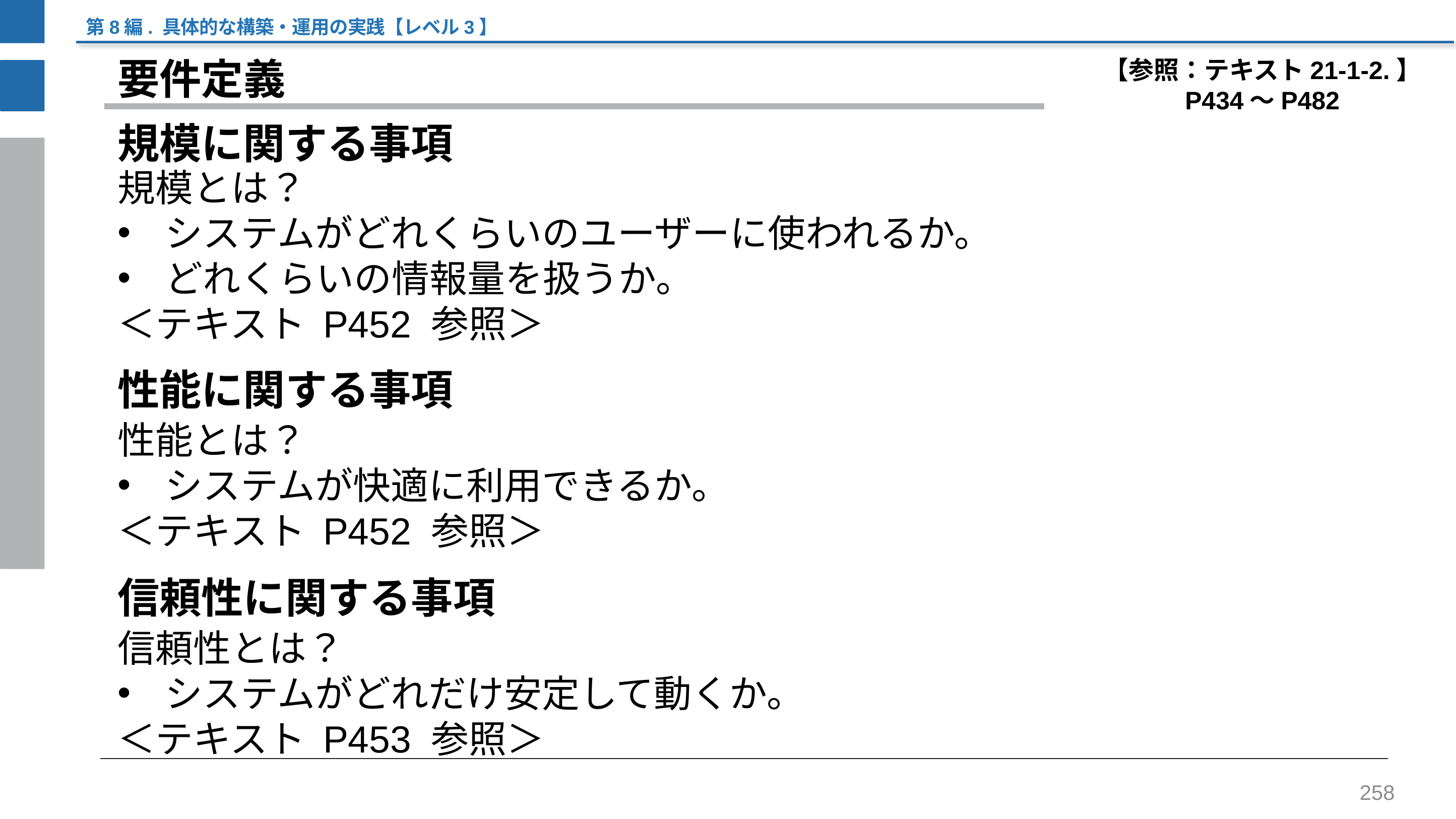

第8編. 具体的な構築・運用の実践【レベル3】
【参照：テキスト21-1-2.】
P434～P482
要件定義
規模に関する事項
規模とは？
システムがどれくらいのユーザーに使われるか。
どれくらいの情報量を扱うか。
＜テキスト P452 参照＞
性能に関する事項
性能とは？
システムが快適に利用できるか。
＜テキスト P452 参照＞
信頼性に関する事項
信頼性とは？
システムがどれだけ安定して動くか。
＜テキスト P453 参照＞
258